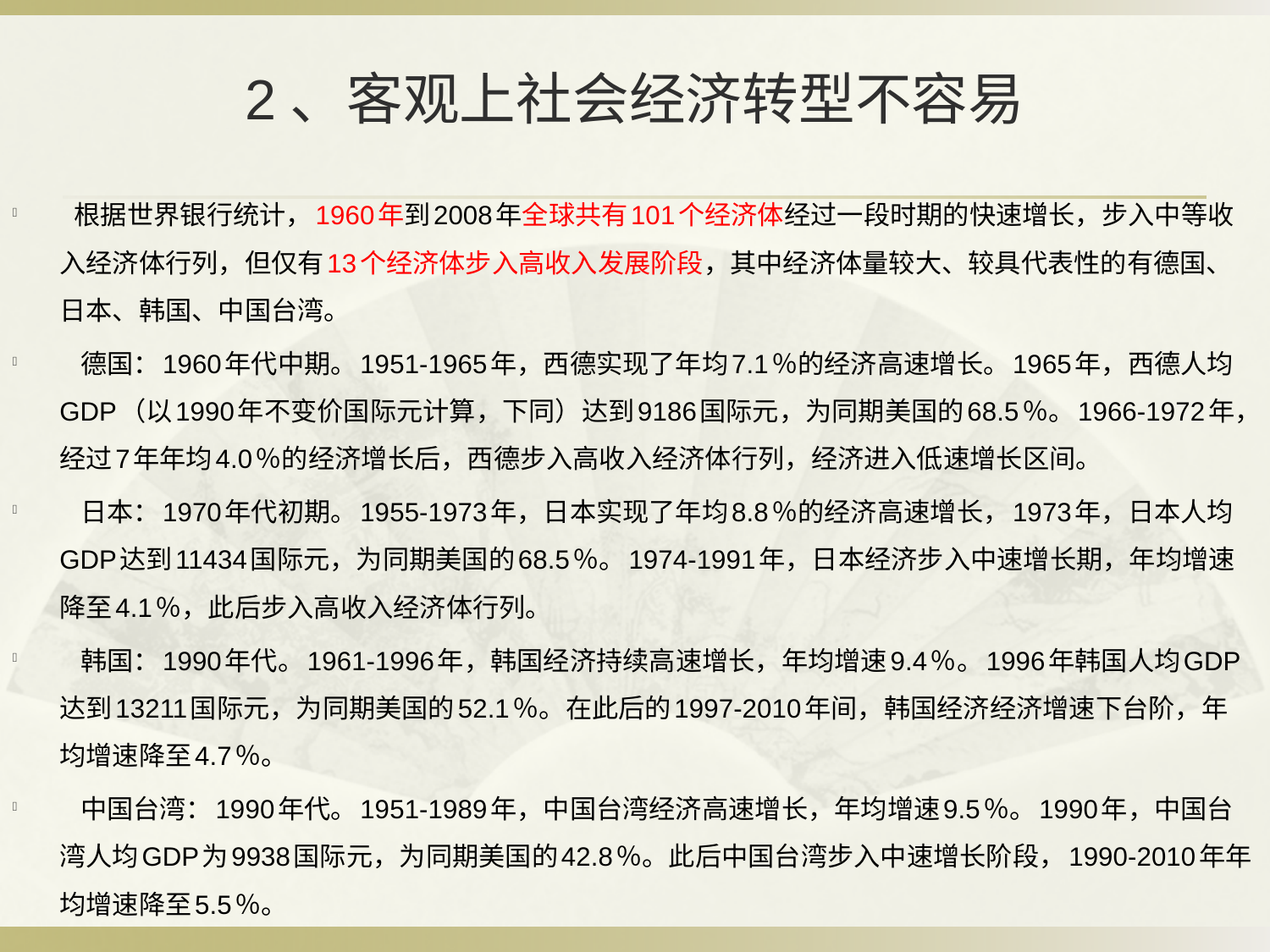

# 2、客观上社会经济转型不容易
  根据世界银行统计，1960年到2008年全球共有101个经济体经过一段时期的快速增长，步入中等收入经济体行列，但仅有13个经济体步入高收入发展阶段，其中经济体量较大、较具代表性的有德国、日本、韩国、中国台湾。
   德国：1960年代中期。1951-1965年，西德实现了年均7.1％的经济高速增长。1965年，西德人均GDP（以1990年不变价国际元计算，下同）达到9186国际元，为同期美国的68.5％。1966-1972年，经过7年年均4.0％的经济增长后，西德步入高收入经济体行列，经济进入低速增长区间。
   日本：1970年代初期。1955-1973年，日本实现了年均8.8％的经济高速增长，1973年，日本人均GDP达到11434国际元，为同期美国的68.5％。1974-1991年，日本经济步入中速增长期，年均增速降至4.1％，此后步入高收入经济体行列。
   韩国：1990年代。1961-1996年，韩国经济持续高速增长，年均增速9.4％。1996年韩国人均GDP达到13211国际元，为同期美国的52.1％。在此后的1997-2010年间，韩国经济经济增速下台阶，年均增速降至4.7％。
   中国台湾：1990年代。1951-1989年，中国台湾经济高速增长，年均增速9.5％。1990年，中国台湾人均GDP为9938国际元，为同期美国的42.8％。此后中国台湾步入中速增长阶段，1990-2010年年均增速降至5.5％。